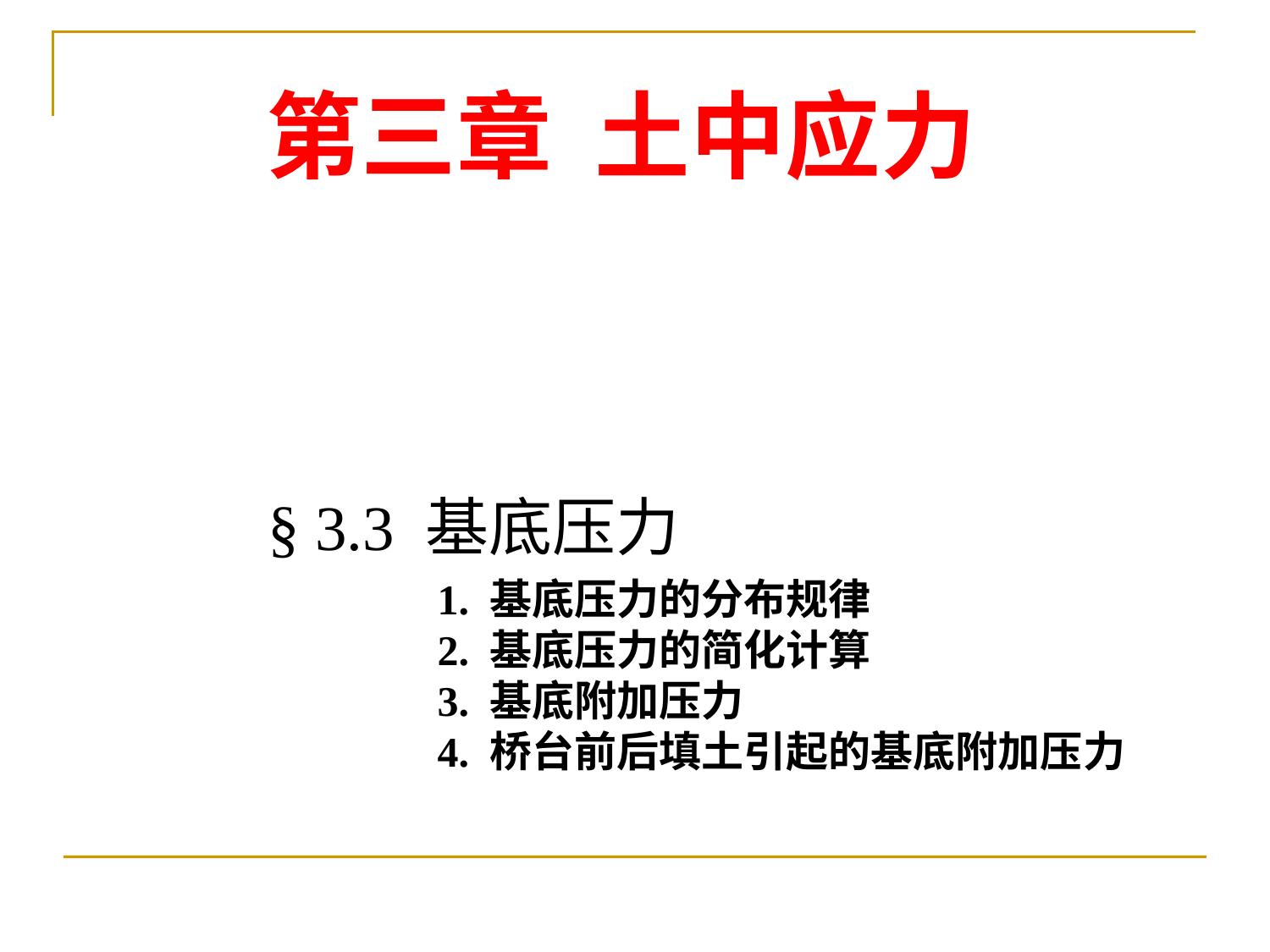

# 第三章  土中应力
§ 3.1 概述
§ 3.2 土中自重应力
§ 3.3 基底压力
§ 3.4 地基附加应力
1. 基底压力的分布规律
2. 基底压力的简化计算
3. 基底附加压力
4. 桥台前后填土引起的基底附加压力